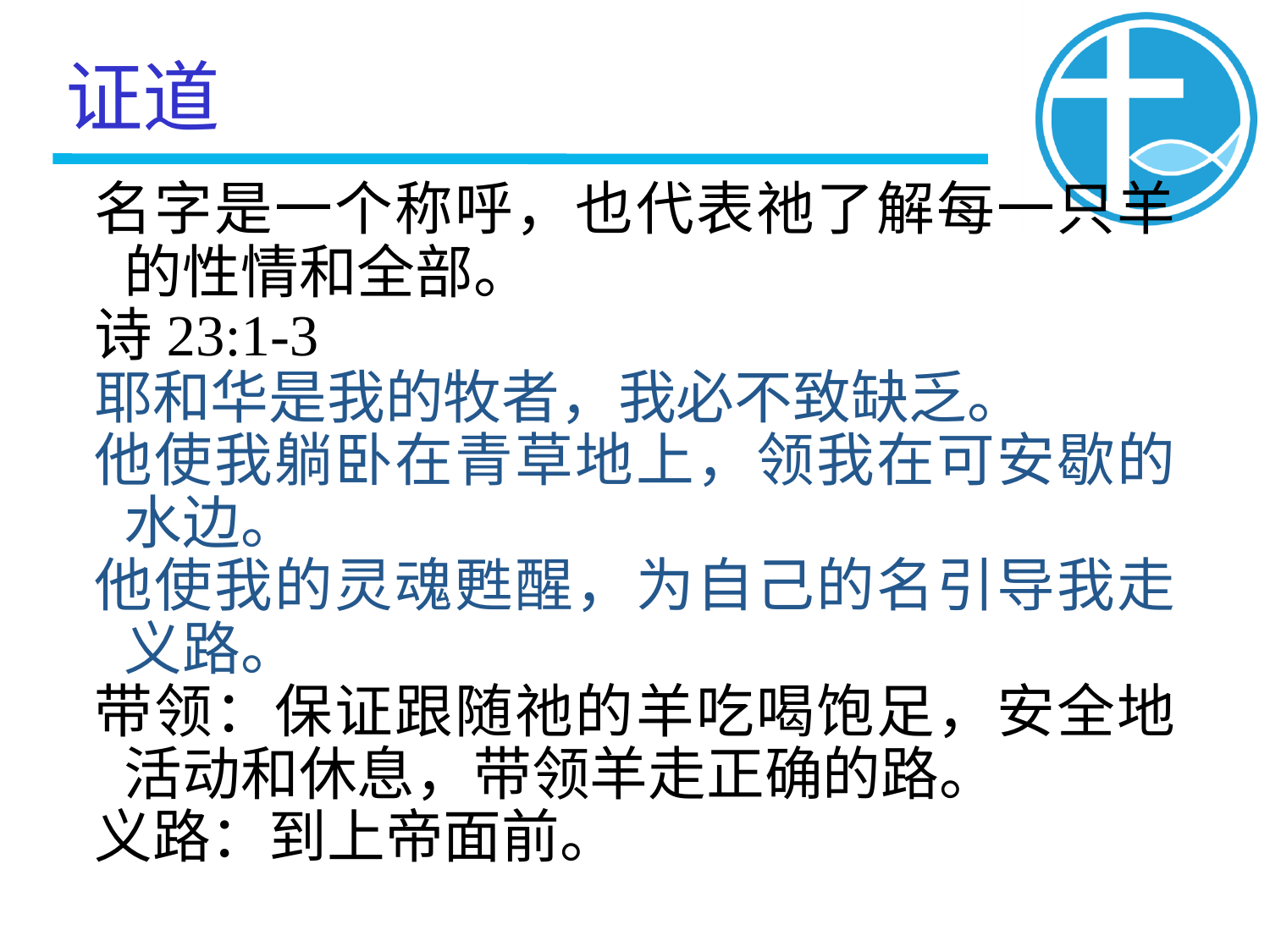

证道
# 名字是一个称呼，也代表祂了解每一只羊的性情和全部。
诗23:1-3
耶和华是我的牧者，我必不致缺乏。
他使我躺卧在青草地上，领我在可安歇的水边。
他使我的灵魂甦醒，为自己的名引导我走义路。
带领：保证跟随祂的羊吃喝饱足，安全地活动和休息，带领羊走正确的路。
义路：到上帝面前。